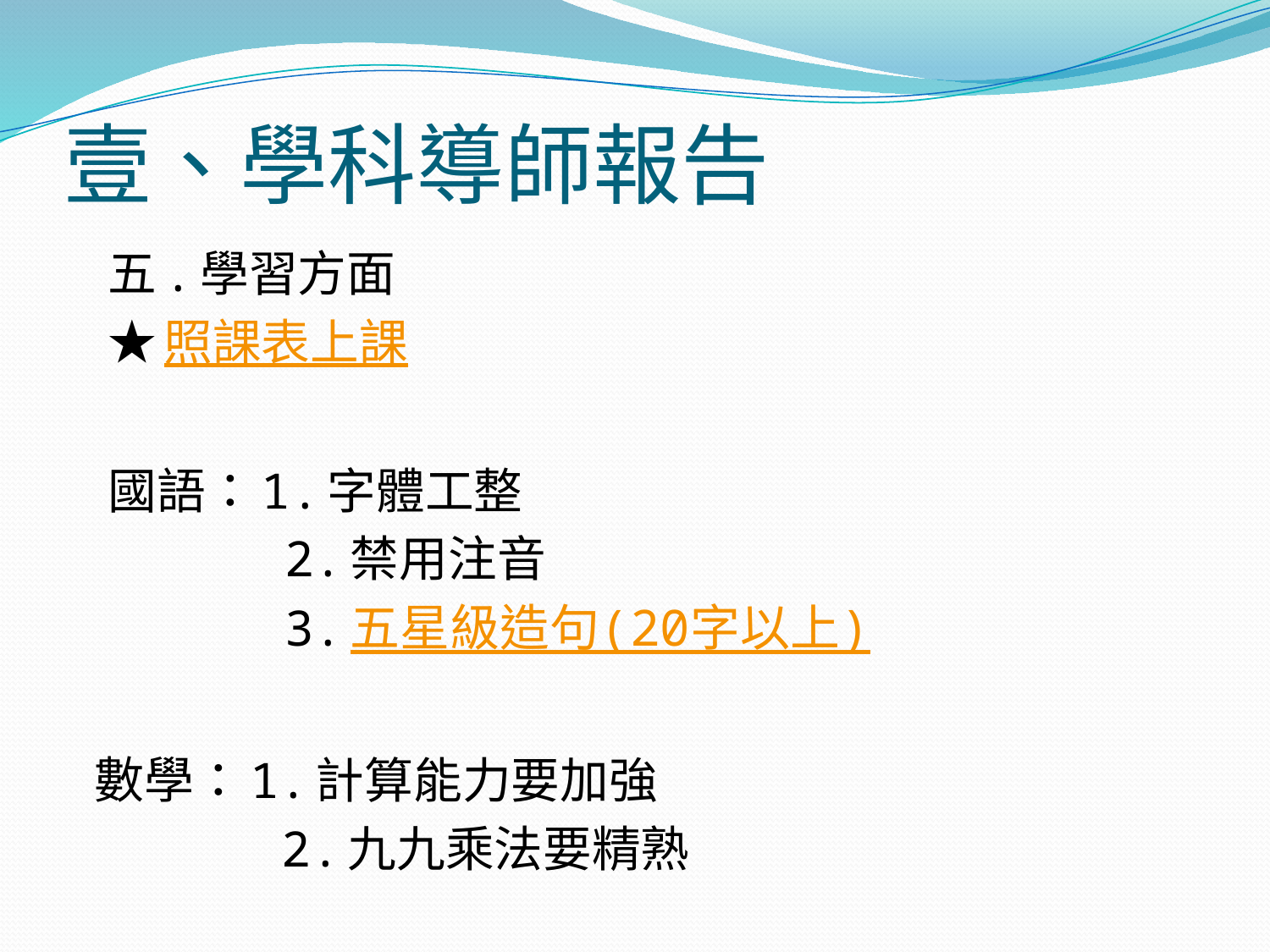

# 壹、學科導師報告
五.學習方面
★照課表上課

國語：1.字體工整
      2.禁用注音
      3.五星級造句(20字以上)

 數學：1.計算能力要加強
       2.九九乘法要精熟